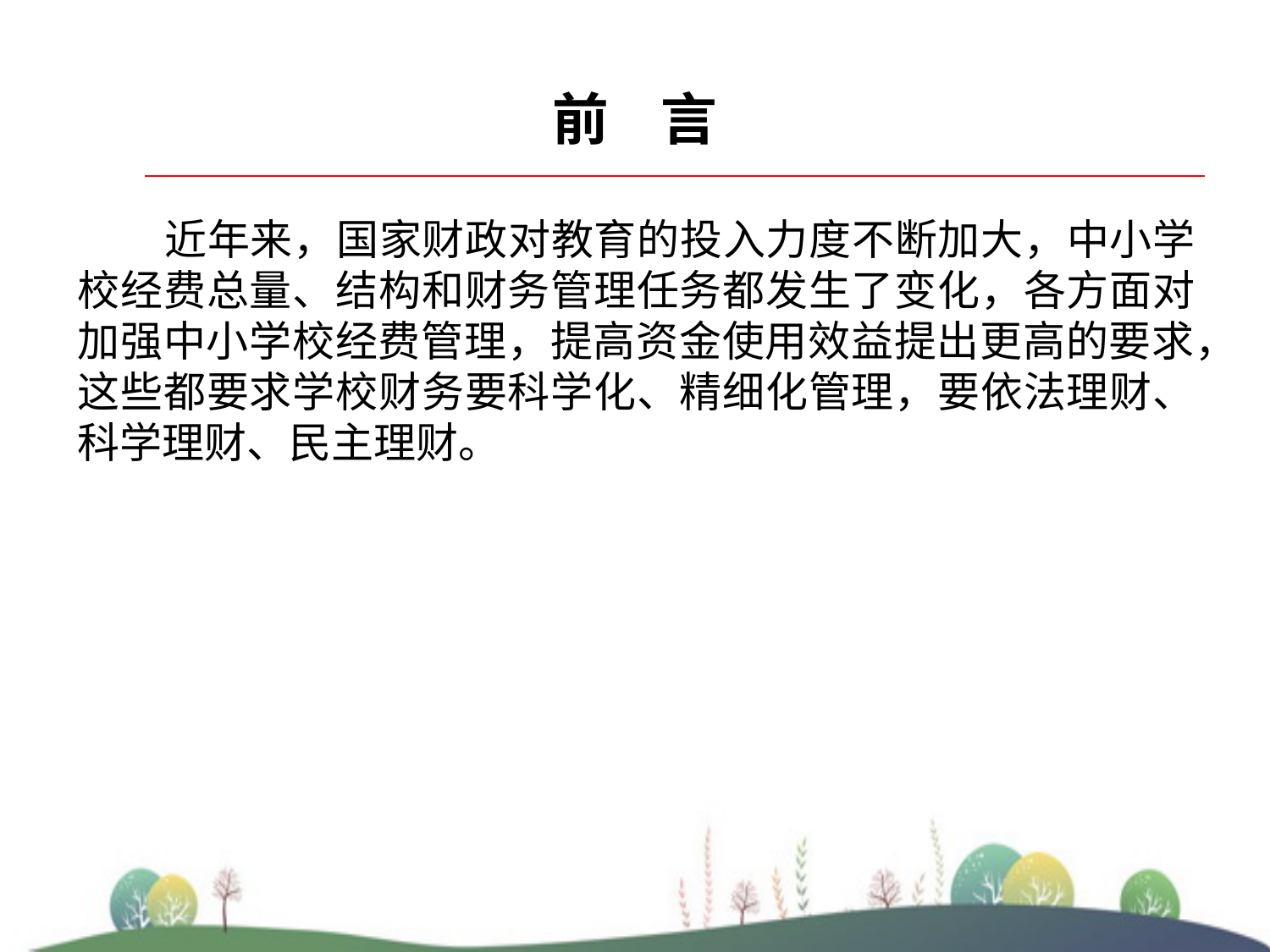

# 前    言
近年来，国家财政对教育的投入力度不断加大，中小学校经费总量、结构和财务管理任务都发生了变化，各方面对加强中小学校经费管理，提高资金使用效益提出更高的要求，这些都要求学校财务要科学化、精细化管理，要依法理财、科学理财、民主理财。